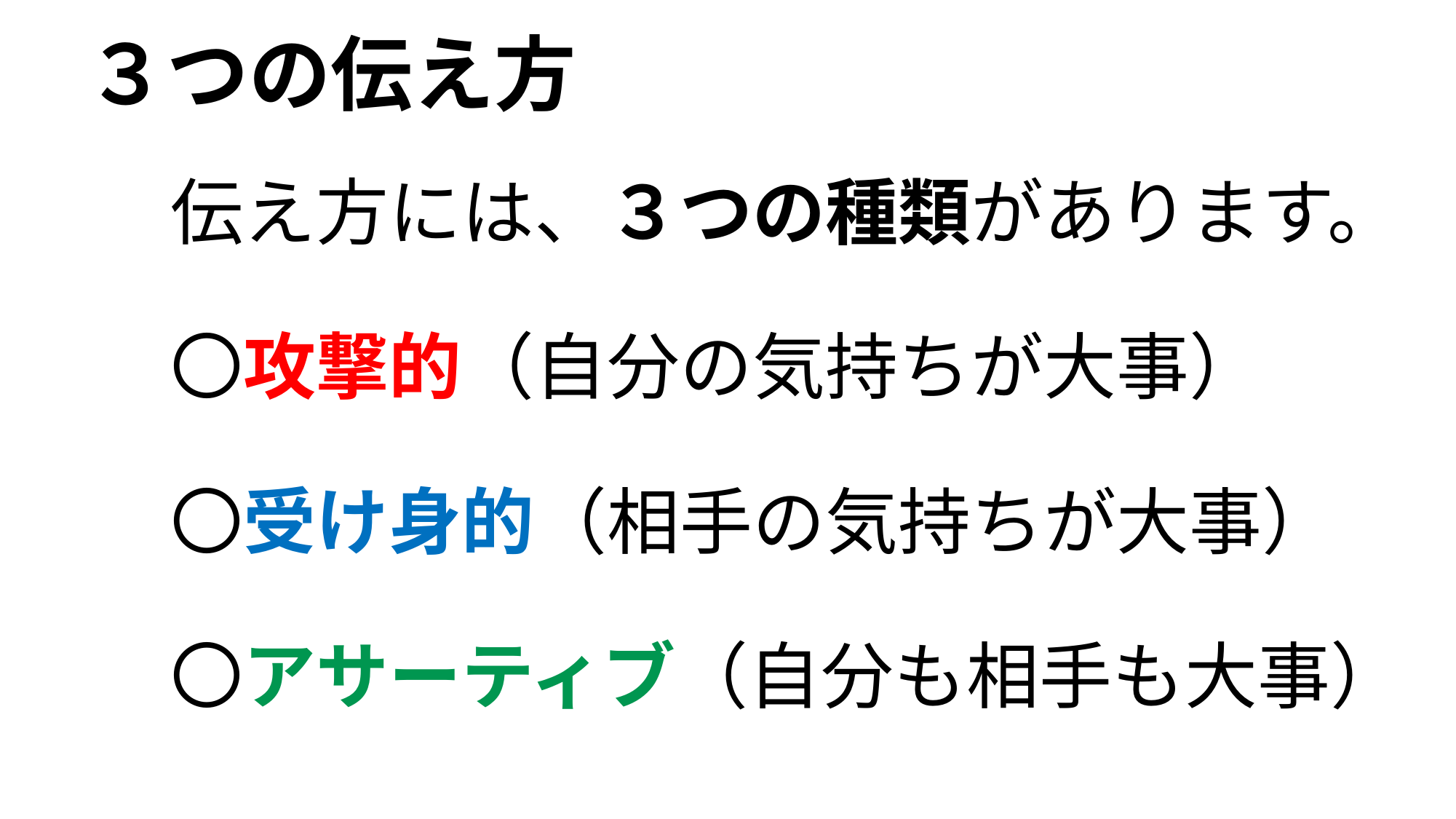

# ３つの伝え方
伝え方には、３つの種類があります。

〇攻撃的（自分の気持ちが大事）

〇受け身的（相手の気持ちが大事）

〇アサーティブ（自分も相手も大事）